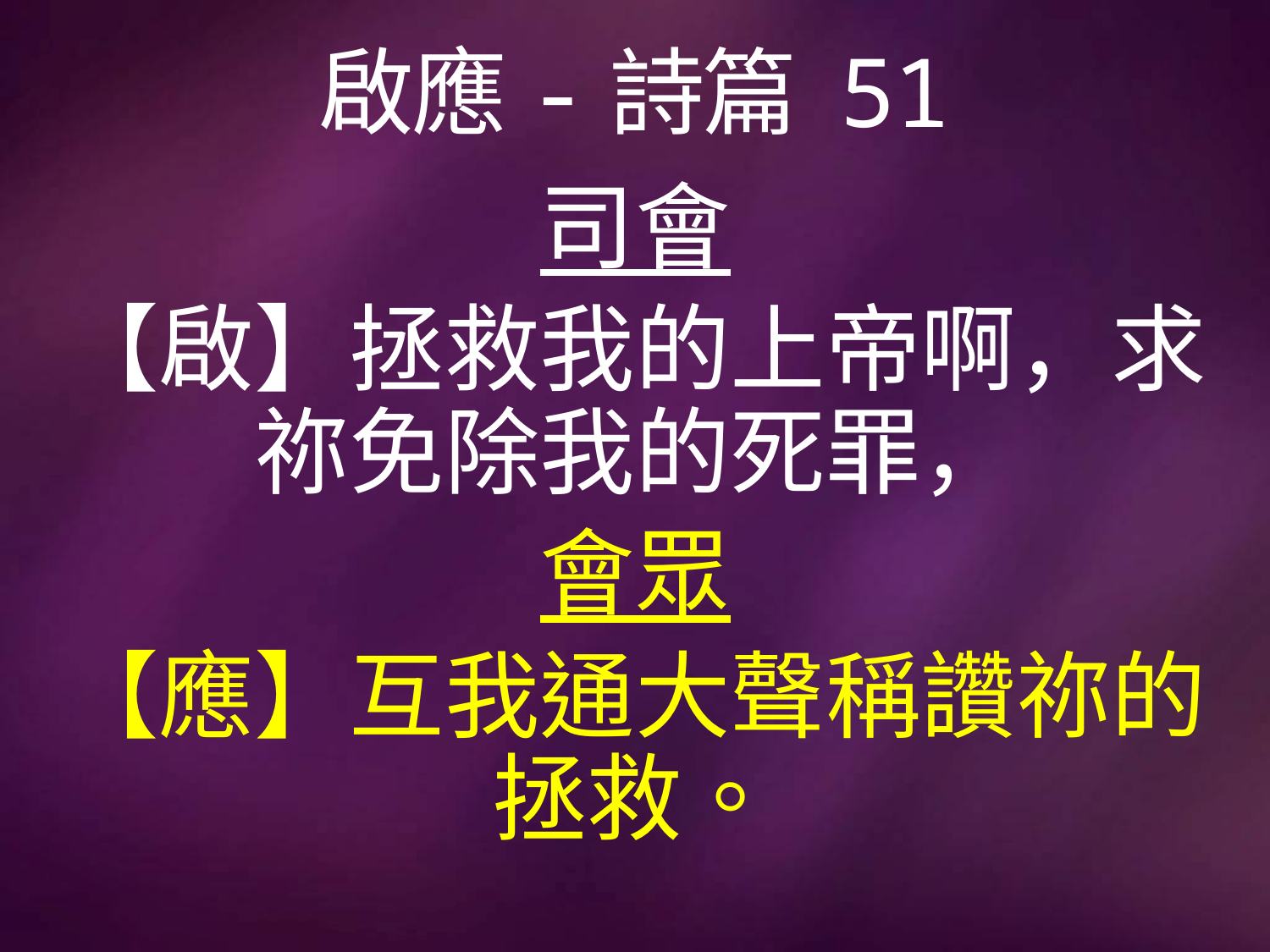

# 啟應-詩篇 51
司會
【啟】拯救我的上帝啊，求祢免除我的死罪，
會眾
【應】互我通大聲稱讚祢的拯救。